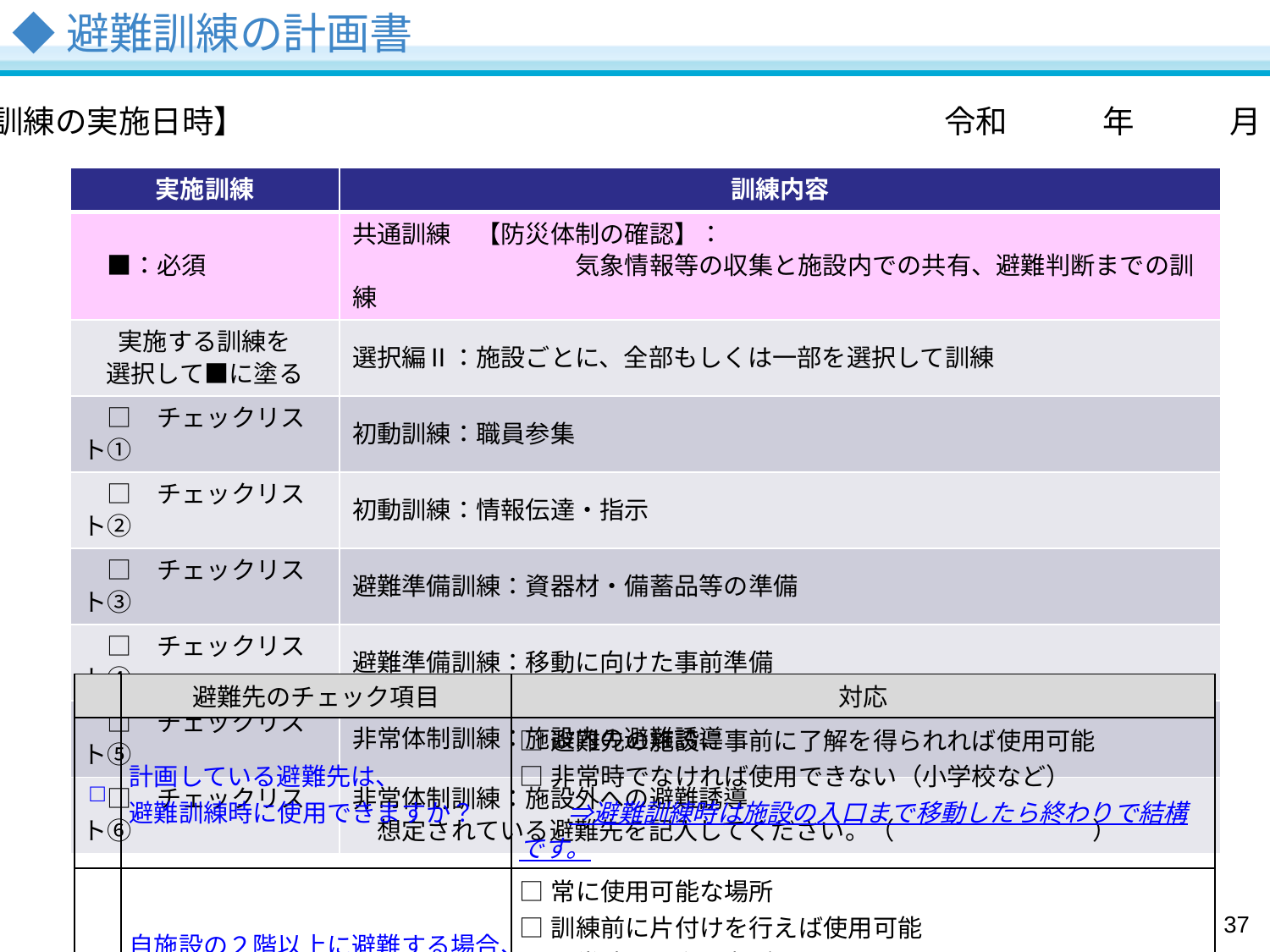

◆避難訓練の計画書
【避難訓練の実施日時】　　　　　　　　　　　　　　　　　　　　　　令和　　　年　　　月　　　日
| 実施訓練 | 訓練内容 |
| --- | --- |
| ■：必須 | 共通訓練　【防災体制の確認】： 　　　　　　　　　気象情報等の収集と施設内での共有、避難判断までの訓練 |
| 実施する訓練を 選択して■に塗る | 選択編Ⅱ：施設ごとに、全部もしくは一部を選択して訓練 |
| □　チェックリスト① | 初動訓練：職員参集 |
| □　チェックリスト② | 初動訓練：情報伝達・指示 |
| □　チェックリスト③ | 避難準備訓練：資器材・備蓄品等の準備 |
| □　チェックリスト④ | 避難準備訓練：移動に向けた事前準備 |
| □　チェックリスト⑤ | 非常体制訓練：施設内の避難誘導 |
| □　チェックリスト⑥ | 非常体制訓練：施設外への避難誘導 　想定されている避難先を記入してください。（　　　　　　　　） |
|  | 避難先のチェック項目 | 対応 |
| --- | --- | --- |
| □ | 計画している避難先は、 避難訓練時に使用できますか？ | □避難先の施設に事前に了解を得られれば使用可能 □非常時でなければ使用できない（小学校など） 　　⇒避難訓練時は施設の入口まで移動したら終わりで結構です。 |
| □ | 自施設の２階以上に避難する場合、 避難訓練時に使用できますか？ | □常に使用可能な場所 □訓練前に片付けを行えば使用可能 □平常時には利用者がいる 　　⇒避難訓練時はその場所まで移動したら終わりで結構です。 |
37